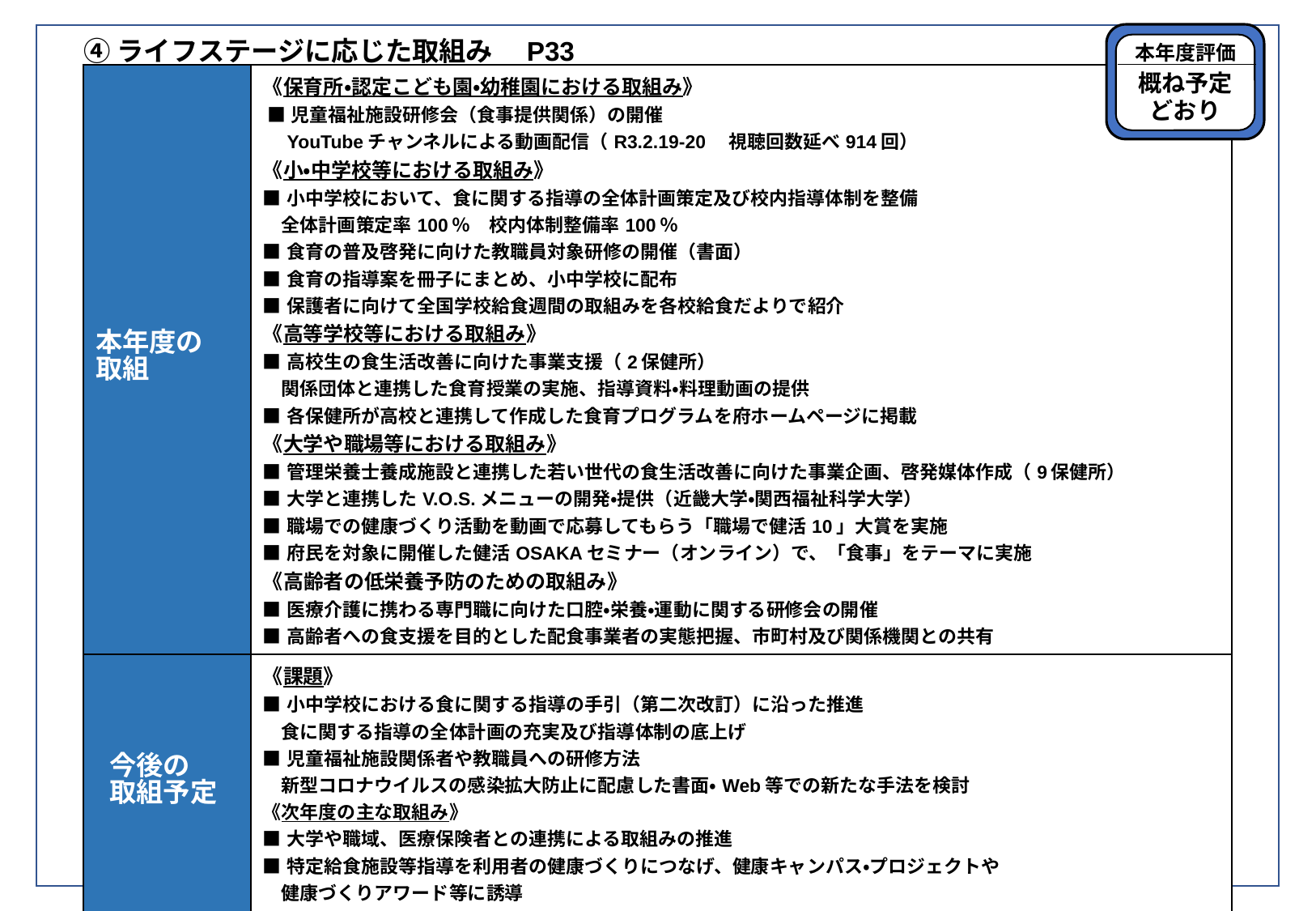

本年度評価

概ね予定
どおり

④ライフステージに応じた取組み　P33
| 本年度の 取組 | 《保育所・認定こども園・幼稚園における取組み》 ■児童福祉施設研修会（食事提供関係）の開催 　YouTubeチャンネルによる動画配信（R3.2.19-20　視聴回数延べ914回） 《小・中学校等における取組み》 ■小中学校において、食に関する指導の全体計画策定及び校内指導体制を整備 　全体計画策定率100％　校内体制整備率100％ ■食育の普及啓発に向けた教職員対象研修の開催（書面） ■食育の指導案を冊子にまとめ、小中学校に配布 ■保護者に向けて全国学校給食週間の取組みを各校給食だよりで紹介 《高等学校等における取組み》 ■高校生の食生活改善に向けた事業支援（2保健所） 　関係団体と連携した食育授業の実施、指導資料・料理動画の提供 ■各保健所が高校と連携して作成した食育プログラムを府ホームページに掲載 《大学や職場等における取組み》 ■管理栄養士養成施設と連携した若い世代の食生活改善に向けた事業企画、啓発媒体作成（9保健所） ■大学と連携したV.O.S.メニューの開発・提供（近畿大学・関西福祉科学大学） ■職場での健康づくり活動を動画で応募してもらう「職場で健活10」大賞を実施 ■府民を対象に開催した健活OSAKAセミナー（オンライン）で、「食事」をテーマに実施 《高齢者の低栄養予防のための取組み》 ■医療介護に携わる専門職に向けた口腔・栄養・運動に関する研修会の開催 ■高齢者への食支援を目的とした配食事業者の実態把握、市町村及び関係機関との共有 |
| --- | --- |
| 今後の 取組予定 | 《課題》 ■小中学校における食に関する指導の手引（第二次改訂）に沿った推進 　食に関する指導の全体計画の充実及び指導体制の底上げ ■児童福祉施設関係者や教職員への研修方法 　新型コロナウイルスの感染拡大防止に配慮した書面・Web等での新たな手法を検討 《次年度の主な取組み》 ■大学や職域、医療保険者との連携による取組みの推進 ■特定給食施設等指導を利用者の健康づくりにつなげ、健康キャンパス・プロジェクトや 　健康づくりアワード等に誘導 |
| 最終予算 （主要事業） | 健康・栄養対策費　6,042千円（再掲） 中小企業の健康づくり推進事業　11,230千円 |